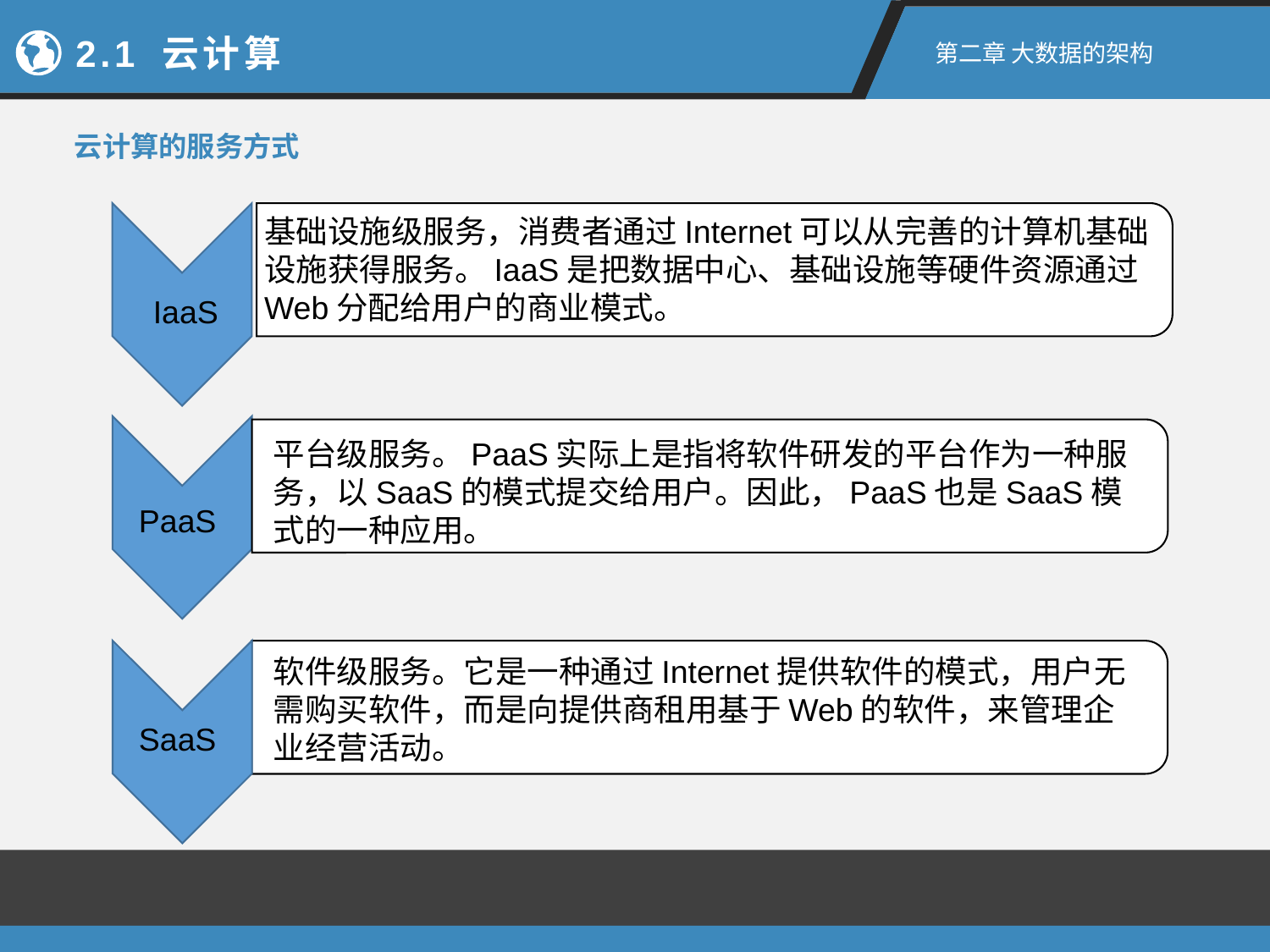

2.1 云计算

第二章 大数据的架构
云计算的服务方式

基础设施级服务，消费者通过Internet可以从完善的计算机基础设施获得服务。IaaS是把数据中心、基础设施等硬件资源通过Web分配给用户的商业模式。

IaaS
平台级服务。PaaS实际上是指将软件研发的平台作为一种服务，以SaaS的模式提交给用户。因此，PaaS也是SaaS模式的一种应用。

PaaS
软件级服务。它是一种通过Internet提供软件的模式，用户无需购买软件，而是向提供商租用基于Web的软件，来管理企业经营活动。

SaaS